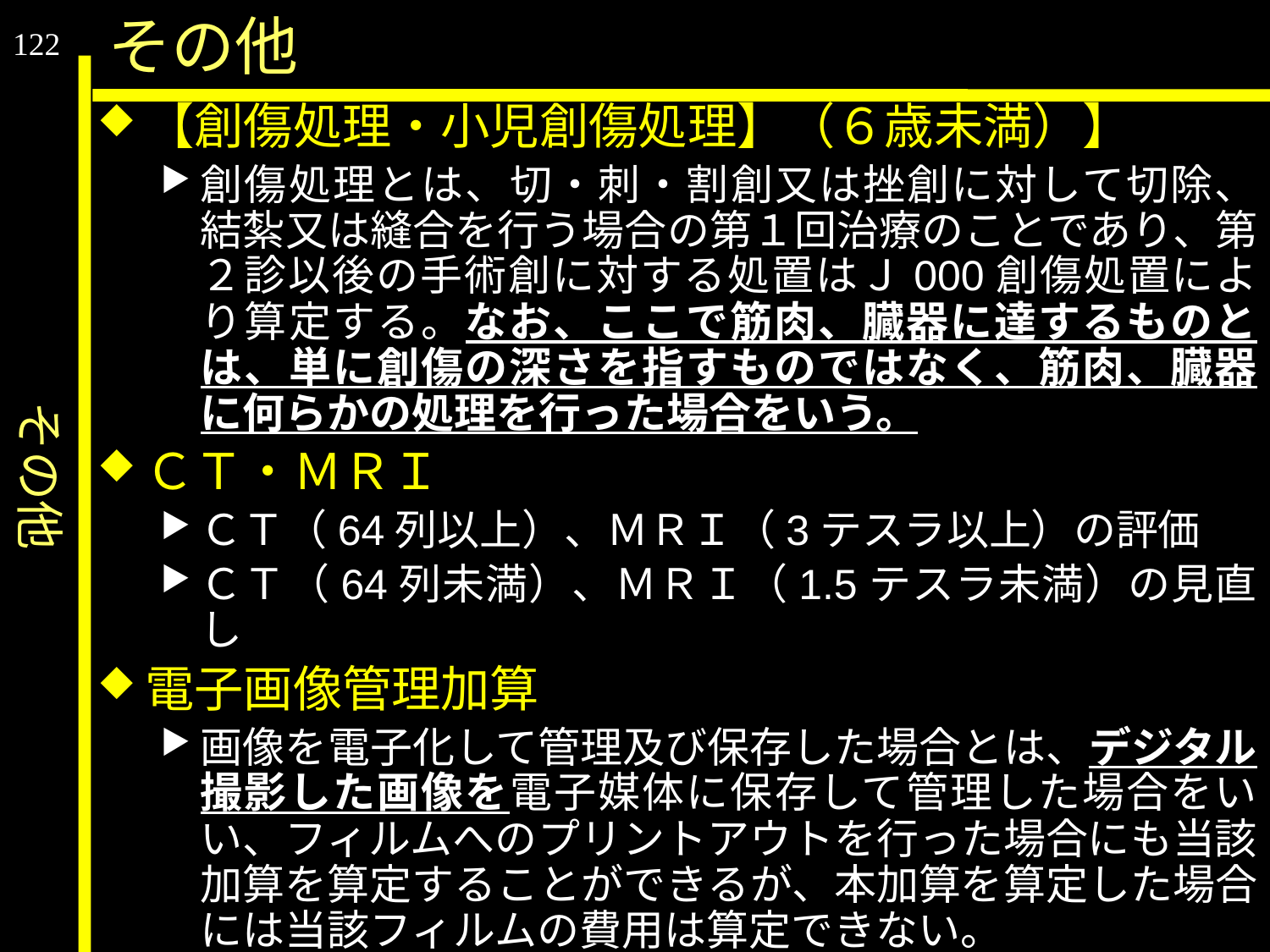

その他
その他
122

【創傷処理・小児創傷処理】（６歳未満）】
創傷処理とは、切・刺・割創又は挫創に対して切除、結紮又は縫合を行う場合の第１回治療のことであり、第２診以後の手術創に対する処置はＪ000創傷処置により算定する。なお、ここで筋肉、臓器に達するものとは、単に創傷の深さを指すものではなく、筋肉、臓器に何らかの処理を行った場合をいう。
ＣＴ・ＭＲＩ
ＣＴ（64列以上）、ＭＲＩ（3テスラ以上）の評価
ＣＴ（64列未満）、ＭＲＩ（1.5テスラ未満）の見直し
電子画像管理加算
画像を電子化して管理及び保存した場合とは、デジタル撮影した画像を電子媒体に保存して管理した場合をいい、フィルムへのプリントアウトを行った場合にも当該加算を算定することができるが、本加算を算定した場合には当該フィルムの費用は算定できない。